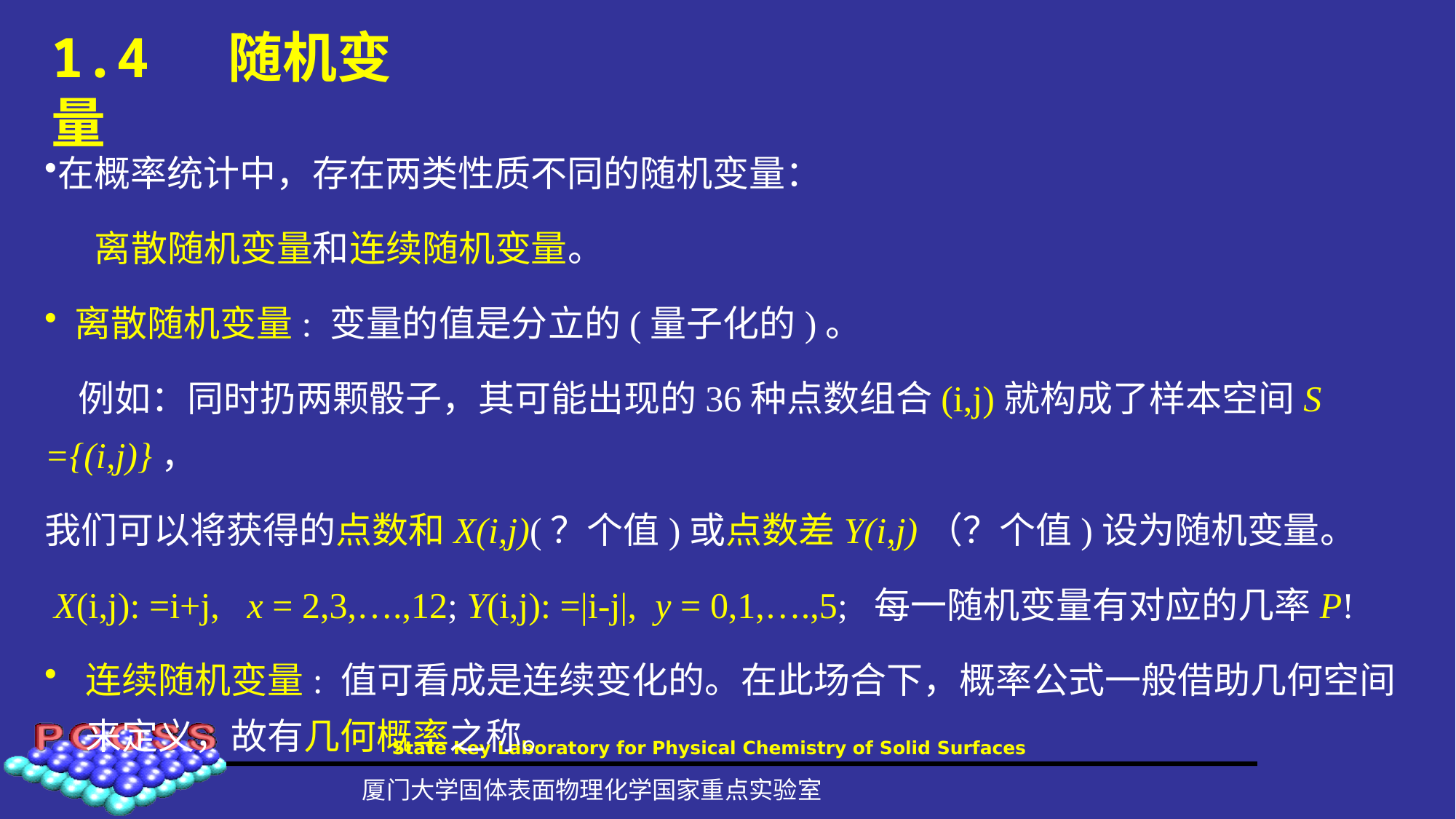

# 1.4  随机变量
在概率统计中，存在两类性质不同的随机变量：
     离散随机变量和连续随机变量。
 离散随机变量: 变量的值是分立的(量子化的)。
   例如：同时扔两颗骰子，其可能出现的36种点数组合(i,j)就构成了样本空间S ={(i,j)}，
我们可以将获得的点数和X(i,j)(？个值)或点数差Y(i,j)（？个值)设为随机变量。
 X(i,j): =i+j,   x = 2,3,….,12; Y(i,j): =|i-j|,  y = 0,1,….,5;  每一随机变量有对应的几率P!
连续随机变量: 值可看成是连续变化的。在此场合下，概率公式一般借助几何空间来定义，故有几何概率之称。